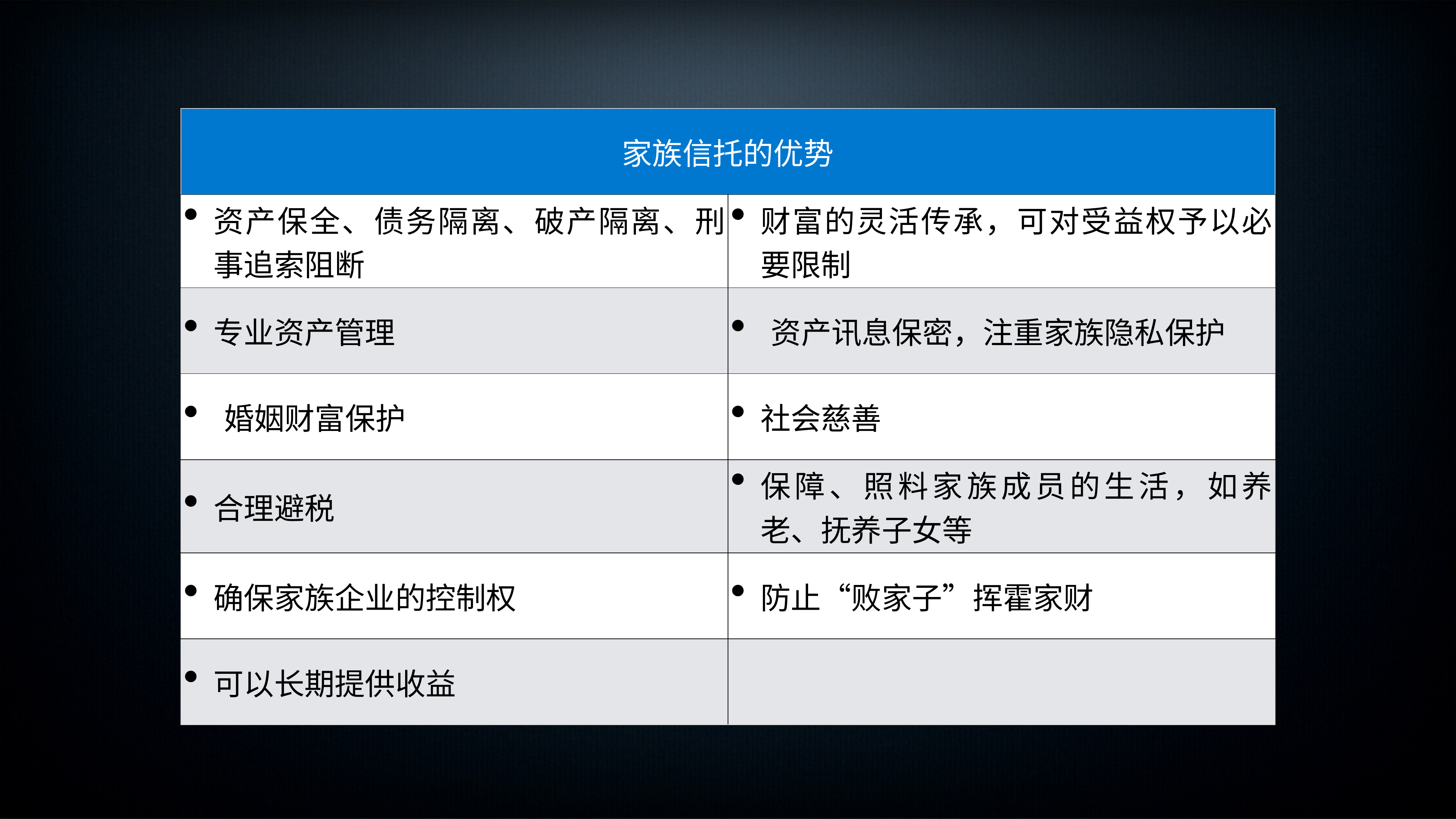

| 家族信托的优势 |  |
| --- | --- |
| 资产保全、债务隔离、破产隔离、刑事追索阻断 | 财富的灵活传承，可对受益权予以必要限制 |
| 专业资产管理 | 资产讯息保密，注重家族隐私保护 |
| 婚姻财富保护 | 社会慈善 |
| 合理避税 | 保障、照料家族成员的生活，如养老、抚养子女等 |
| 确保家族企业的控制权 | 防止“败家子”挥霍家财 |
| 可以长期提供收益 |  |